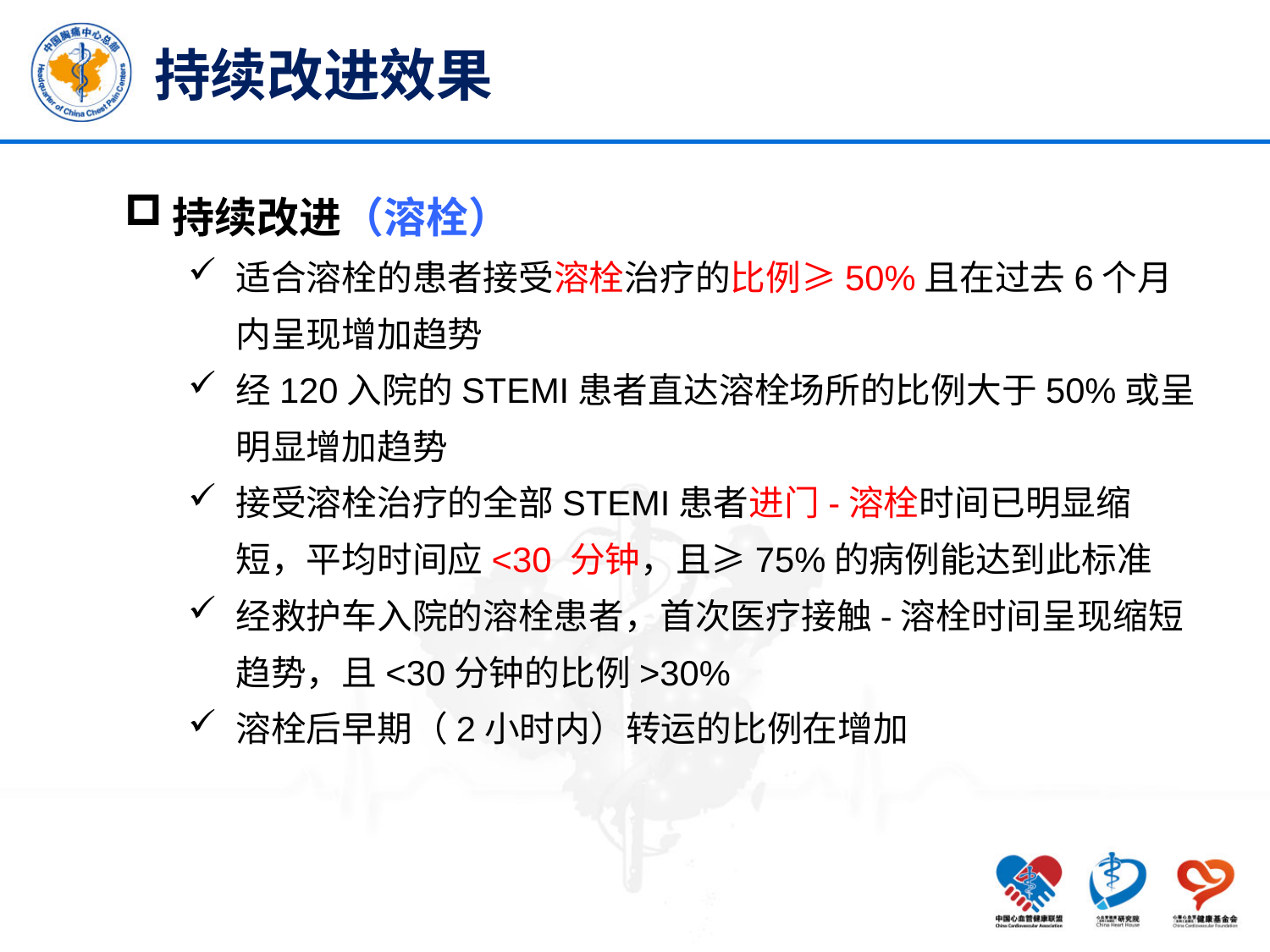

# 持续改进效果
持续改进（溶栓）
适合溶栓的患者接受溶栓治疗的比例≥50%且在过去6个月内呈现增加趋势
经120入院的STEMI患者直达溶栓场所的比例大于50%或呈明显增加趋势
接受溶栓治疗的全部STEMI患者进门-溶栓时间已明显缩短，平均时间应<30 分钟，且≥75%的病例能达到此标准
经救护车入院的溶栓患者，首次医疗接触-溶栓时间呈现缩短趋势，且<30分钟的比例>30%
溶栓后早期（2小时内）转运的比例在增加